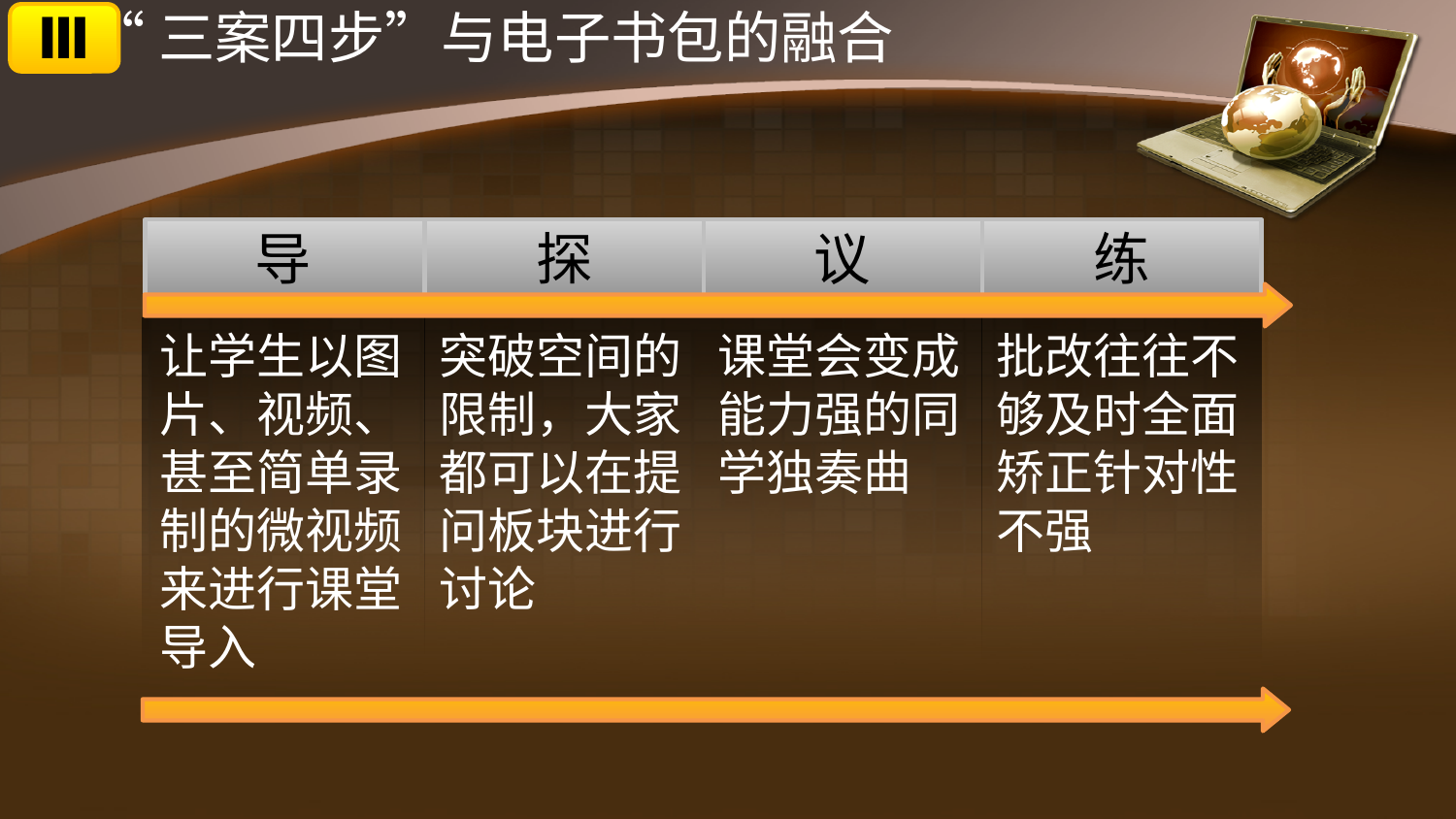

Ⅲ
“三案四步”与电子书包的融合

练
导
探
议

让学生以图片、视频、甚至简单录制的微视频来进行课堂导入
突破空间的限制，大家都可以在提问板块进行讨论

课堂会变成能力强的同学独奏曲

批改往往不够及时全面矫正针对性不强